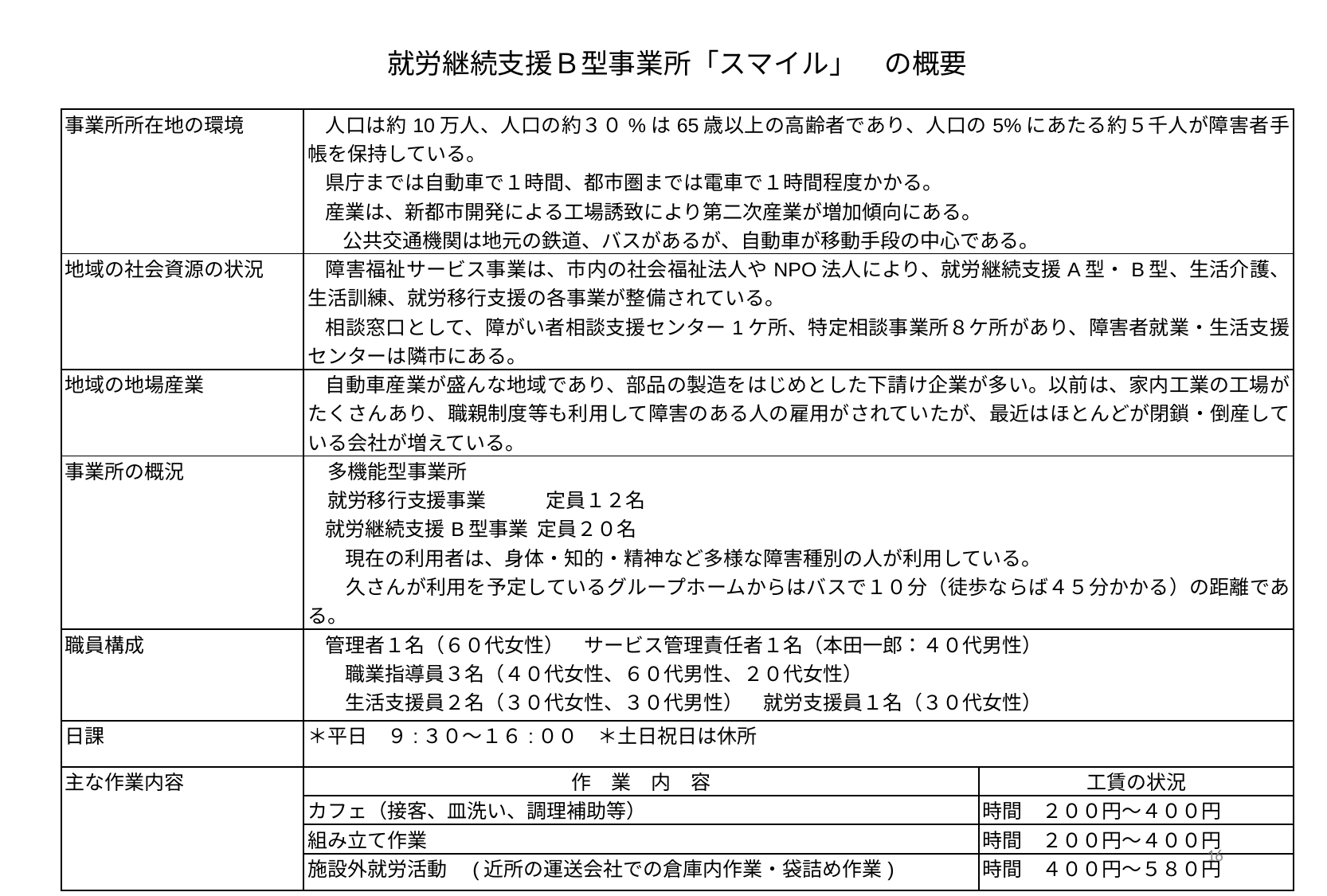

# 就労継続支援Ｂ型事業所「スマイル」　の概要
| 事業所所在地の環境 | 人口は約10万人、人口の約３０%は65歳以上の高齢者であり、人口の5%にあたる約５千人が障害者手帳を保持している。 県庁までは自動車で１時間、都市圏までは電車で１時間程度かかる。 産業は、新都市開発による工場誘致により第二次産業が増加傾向にある。 公共交通機関は地元の鉄道、バスがあるが、自動車が移動手段の中心である。 |  |
| --- | --- | --- |
| 地域の社会資源の状況 | 障害福祉サービス事業は、市内の社会福祉法人やNPO法人により、就労継続支援A型・B型、生活介護、生活訓練、就労移行支援の各事業が整備されている。 相談窓口として、障がい者相談支援センター1ケ所、特定相談事業所８ケ所があり、障害者就業・生活支援センターは隣市にある。 |  |
| 地域の地場産業 | 自動車産業が盛んな地域であり、部品の製造をはじめとした下請け企業が多い。以前は、家内工業の工場がたくさんあり、職親制度等も利用して障害のある人の雇用がされていたが、最近はほとんどが閉鎖・倒産している会社が増えている。 |  |
| 事業所の概況 | 多機能型事業所 　就労移行支援事業　　　定員１２名 就労継続支援B型事業 定員２０名 　現在の利用者は、身体・知的・精神など多様な障害種別の人が利用している。 　久さんが利用を予定しているグループホームからはバスで１０分（徒歩ならば４５分かかる）の距離である。 |  |
| 職員構成 | 管理者１名（６０代女性）　サービス管理責任者１名（本田一郎：４０代男性） 　職業指導員３名（４０代女性、６０代男性、２０代女性） 　生活支援員２名（３０代女性、３０代男性）　就労支援員１名（３０代女性） |  |
| 日課 | ＊平日　９:３０～１６:００　＊土日祝日は休所 |  |
| 主な作業内容 | 作　業　内　容 | 工賃の状況 |
|  | カフェ（接客、皿洗い、調理補助等） | 時間　２００円～４００円 |
|  | 組み立て作業 | 時間　２００円～４００円 |
|  | 施設外就労活動　(近所の運送会社での倉庫内作業・袋詰め作業) | 時間　４００円～５８０円 |
16